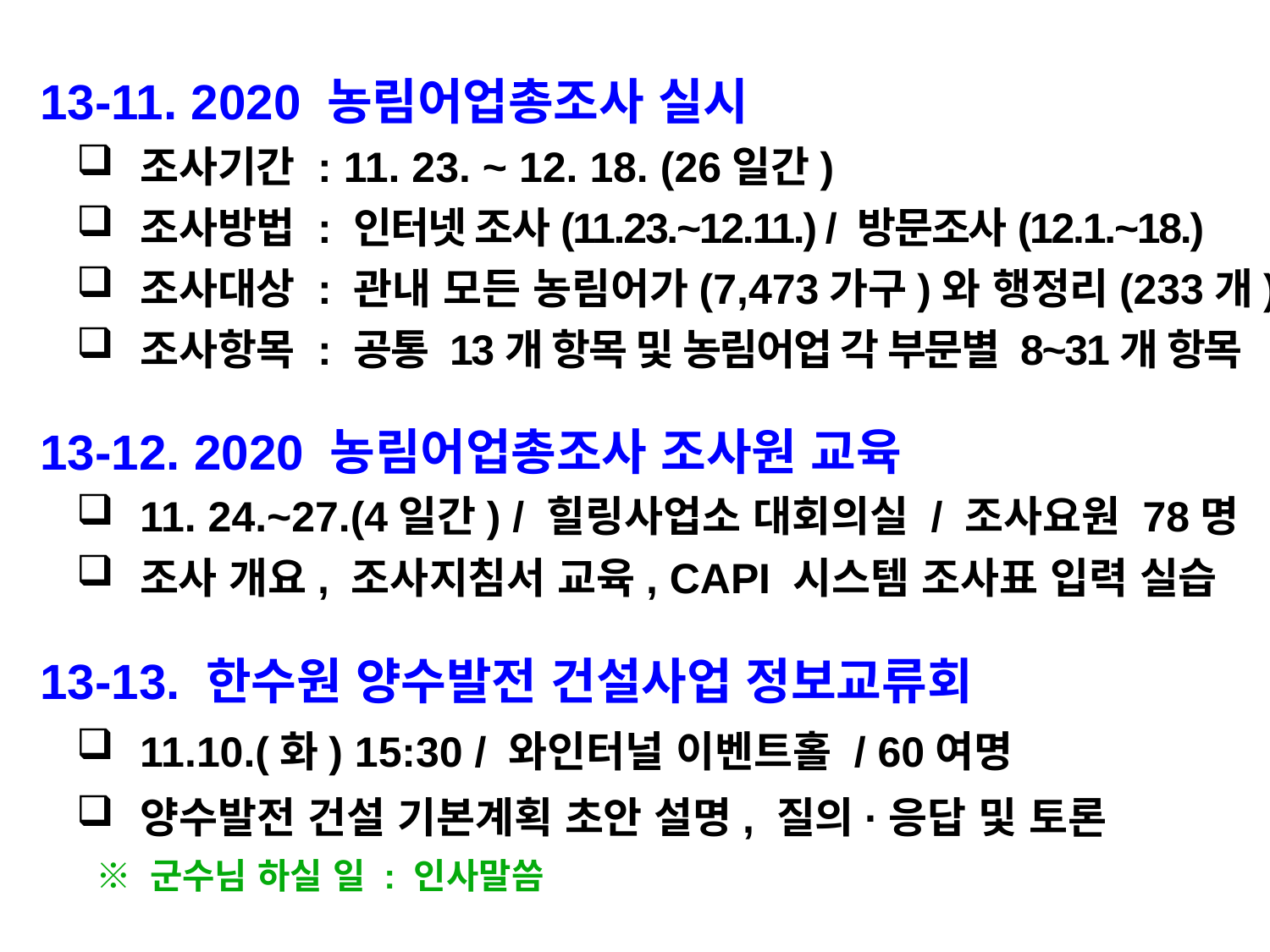

13-11. 2020 농림어업총조사 실시
조사기간 : 11. 23. ~ 12. 18. (26일간)
조사방법 : 인터넷 조사(11.23.~12.11.) / 방문조사(12.1.~18.)
조사대상 : 관내 모든 농림어가(7,473가구)와 행정리(233개)
조사항목 : 공통 13개 항목 및 농림어업 각 부문별 8~31개 항목

  13-12. 2020 농림어업총조사 조사원 교육
11. 24.~27.(4일간) / 힐링사업소 대회의실 / 조사요원 78명
조사 개요, 조사지침서 교육, CAPI 시스템 조사표 입력 실습

  13-13. 한수원 양수발전 건설사업 정보교류회
11.10.(화) 15:30 / 와인터널 이벤트홀 / 60여명
양수발전 건설 기본계획 초안 설명, 질의·응답 및 토론
  ※ 군수님 하실 일 : 인사말씀